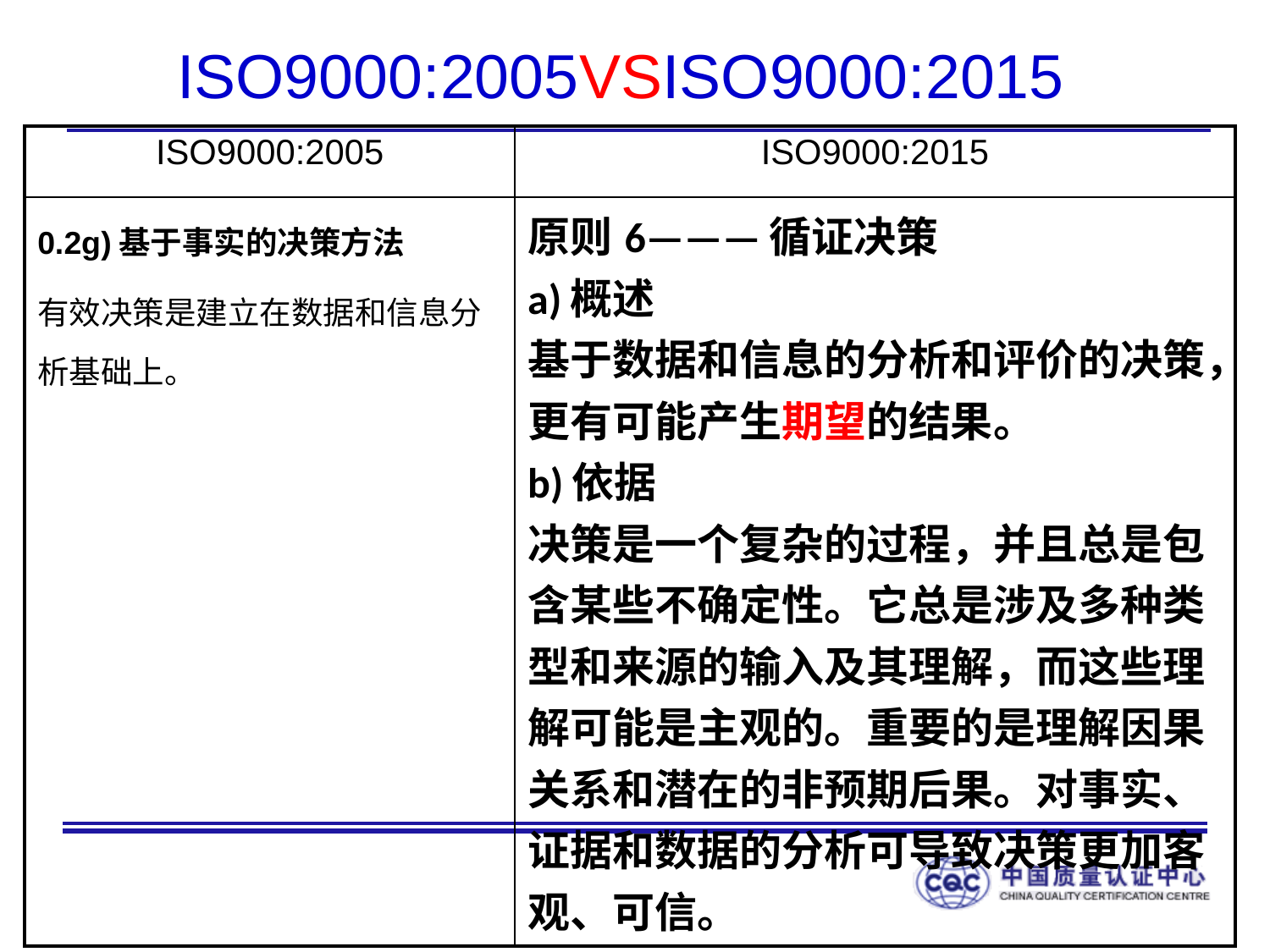

# ISO9000:2005VSISO9000:2015
| ISO9000:2005 | ISO9000:2015 |
| --- | --- |
| 0.2g)基于事实的决策方法 有效决策是建立在数据和信息分析基础上。 | 原则6———循证决策 a)概述 基于数据和信息的分析和评价的决策，更有可能产生期望的结果。 b)依据 决策是一个复杂的过程，并且总是包含某些不确定性。它总是涉及多种类型和来源的输入及其理解，而这些理解可能是主观的。重要的是理解因果关系和潜在的非预期后果。对事实、证据和数据的分析可导致决策更加客观、可信。 |